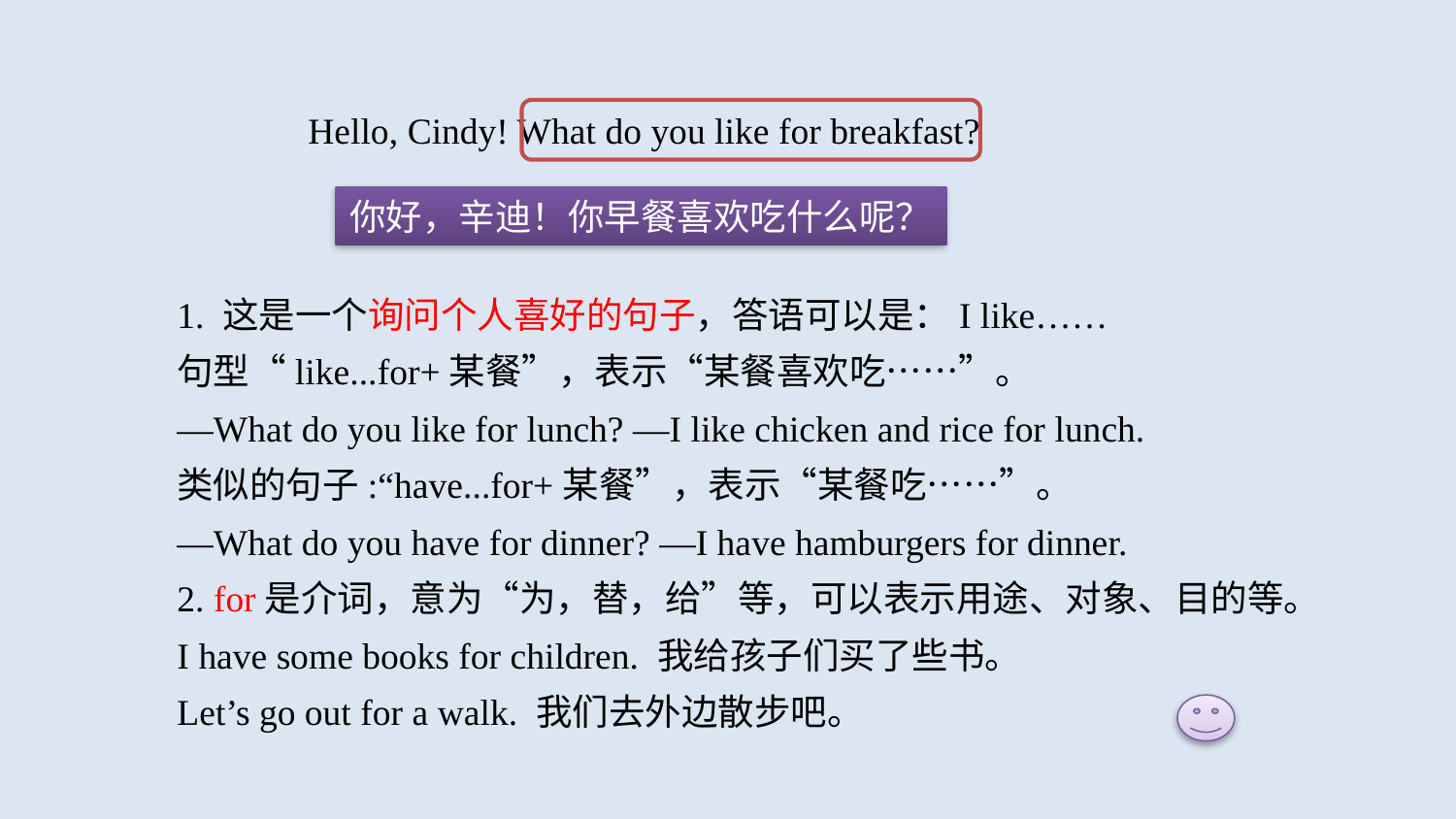

Hello, Cindy! What do you like for breakfast?

你好，辛迪！你早餐喜欢吃什么呢？
1. 这是一个询问个人喜好的句子，答语可以是：I like……
句型“like...for+某餐”，表示“某餐喜欢吃……”。
—What do you like for lunch? —I like chicken and rice for lunch.
类似的句子:“have...for+某餐”，表示“某餐吃……”。
—What do you have for dinner? —I have hamburgers for dinner.
2. for是介词，意为“为，替，给”等，可以表示用途、对象、目的等。
I have some books for children. 我给孩子们买了些书。
Let’s go out for a walk. 我们去外边散步吧。